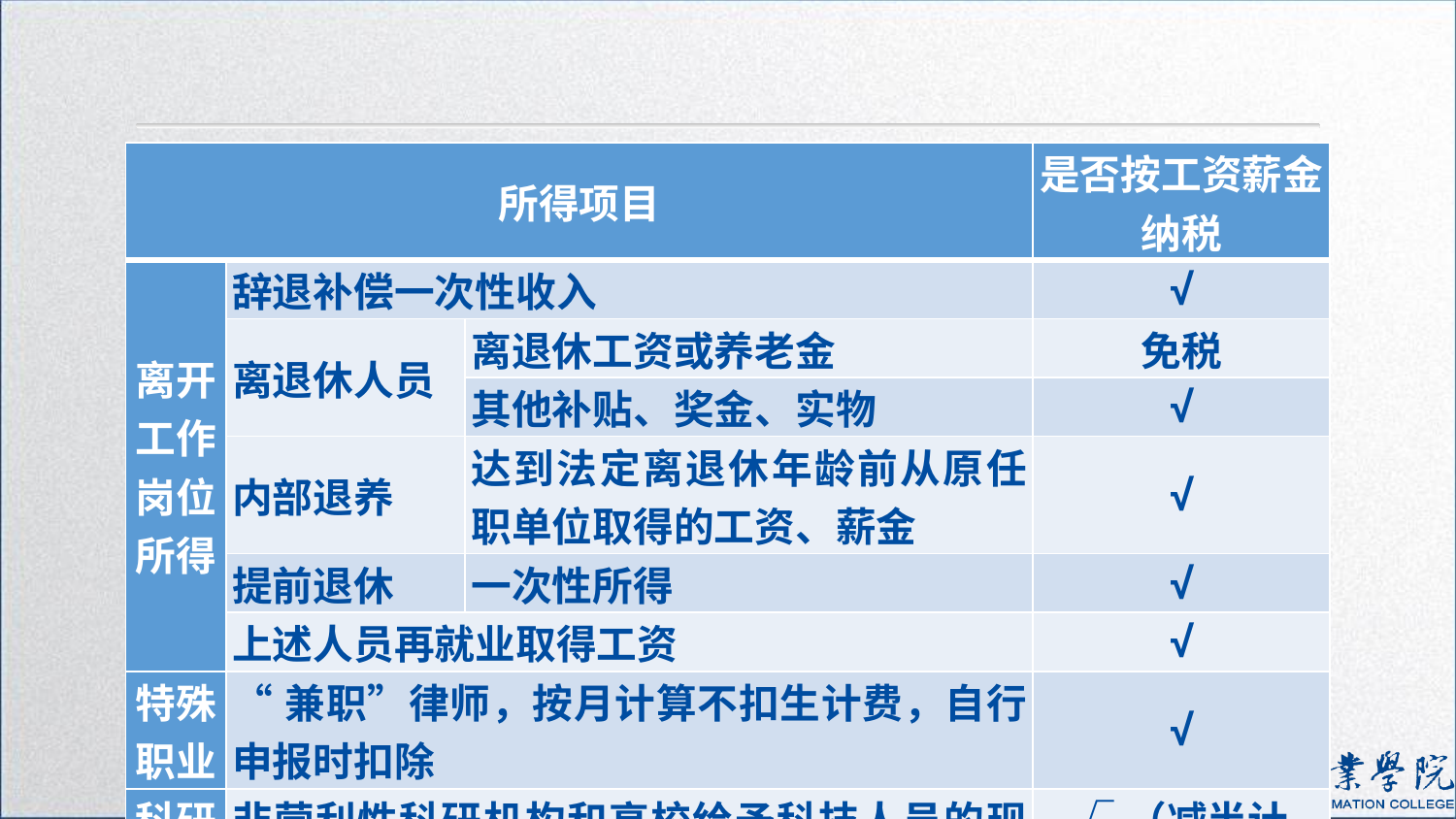

| 所得项目 |  |  | 是否按工资薪金纳税 |
| --- | --- | --- | --- |
| 离开工作岗位所得 | 辞退补偿一次性收入 |  | √ |
|  | 离退休人员 | 离退休工资或养老金 | 免税 |
|  |  | 其他补贴、奖金、实物 | √ |
|  | 内部退养 | 达到法定离退休年龄前从原任职单位取得的工资、薪金 | √ |
|  | 提前退休 | 一次性所得 | √ |
|  | 上述人员再就业取得工资 |  | √ |
| 特殊职业 | “兼职”律师，按月计算不扣生计费，自行申报时扣除 |  | √ |
| 科研奖励 | 非营利性科研机构和高校给予科技人员的现金奖励 |  | √（减半计入） |
40